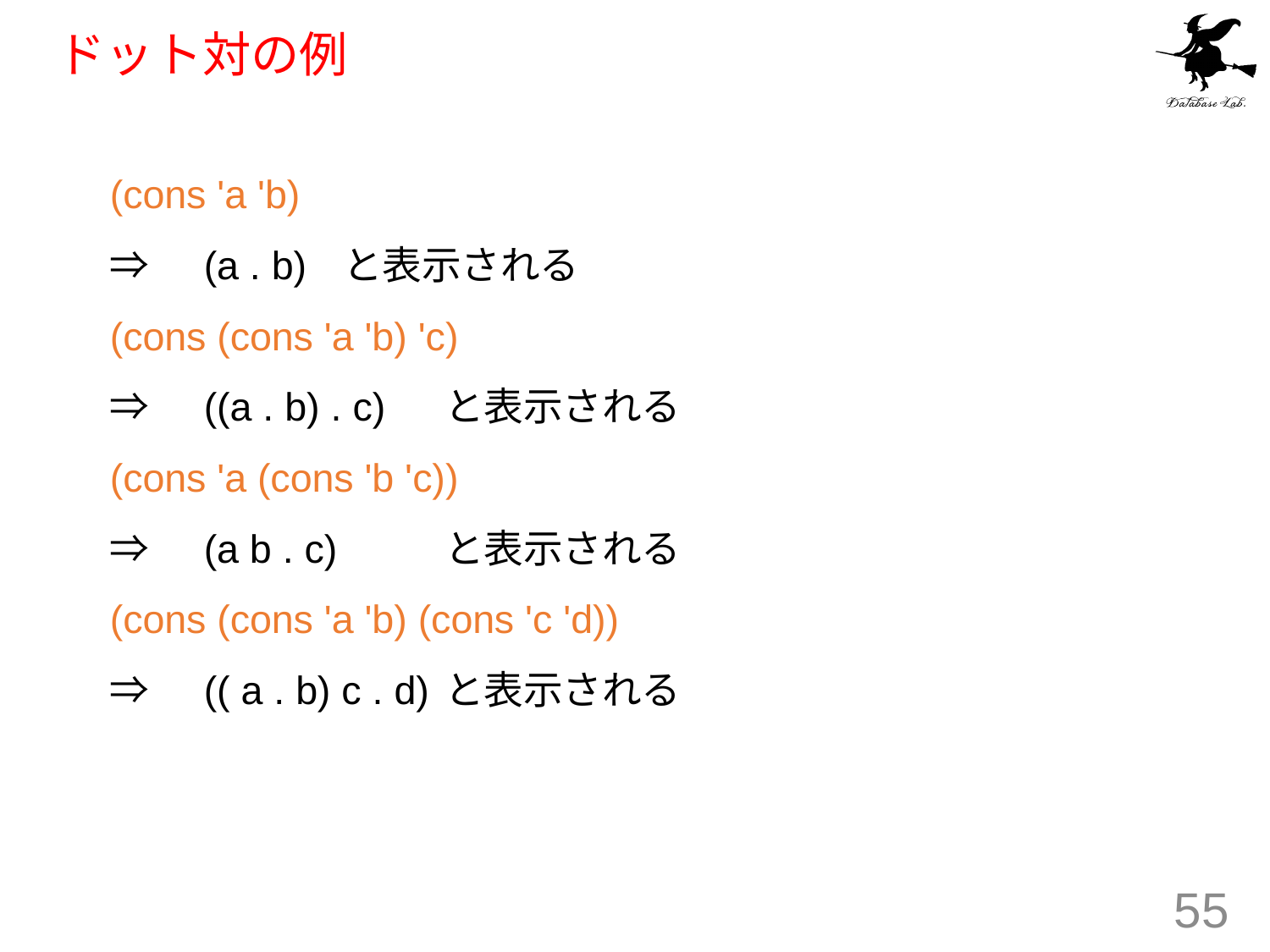

# ドット対の例
(cons 'a 'b)
⇒　(a . b) 	と表示される
(cons (cons 'a 'b) 'c)
⇒　((a . b) . c)	と表示される
(cons 'a (cons 'b 'c))
⇒　(a b . c) 	と表示される
(cons (cons 'a 'b) (cons 'c 'd))
⇒　(( a . b) c . d) 	と表示される
55